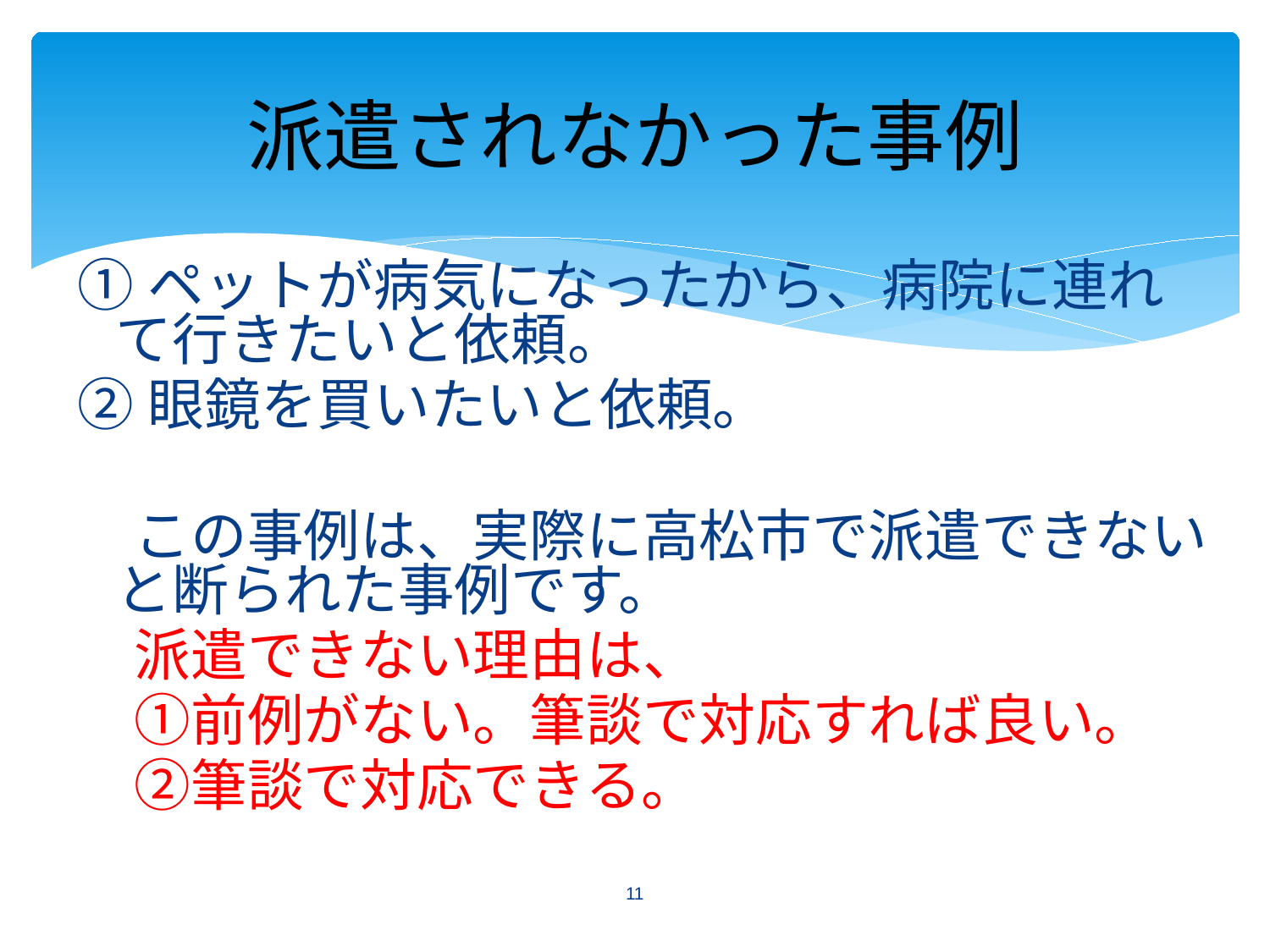

派遣されなかった事例
①ペットが病気になったから、病院に連れて行きたいと依頼。
②眼鏡を買いたいと依頼。

　この事例は、実際に高松市で派遣できないと断られた事例です。
　派遣できない理由は、
　①前例がない。筆談で対応すれば良い。
　②筆談で対応できる。

11